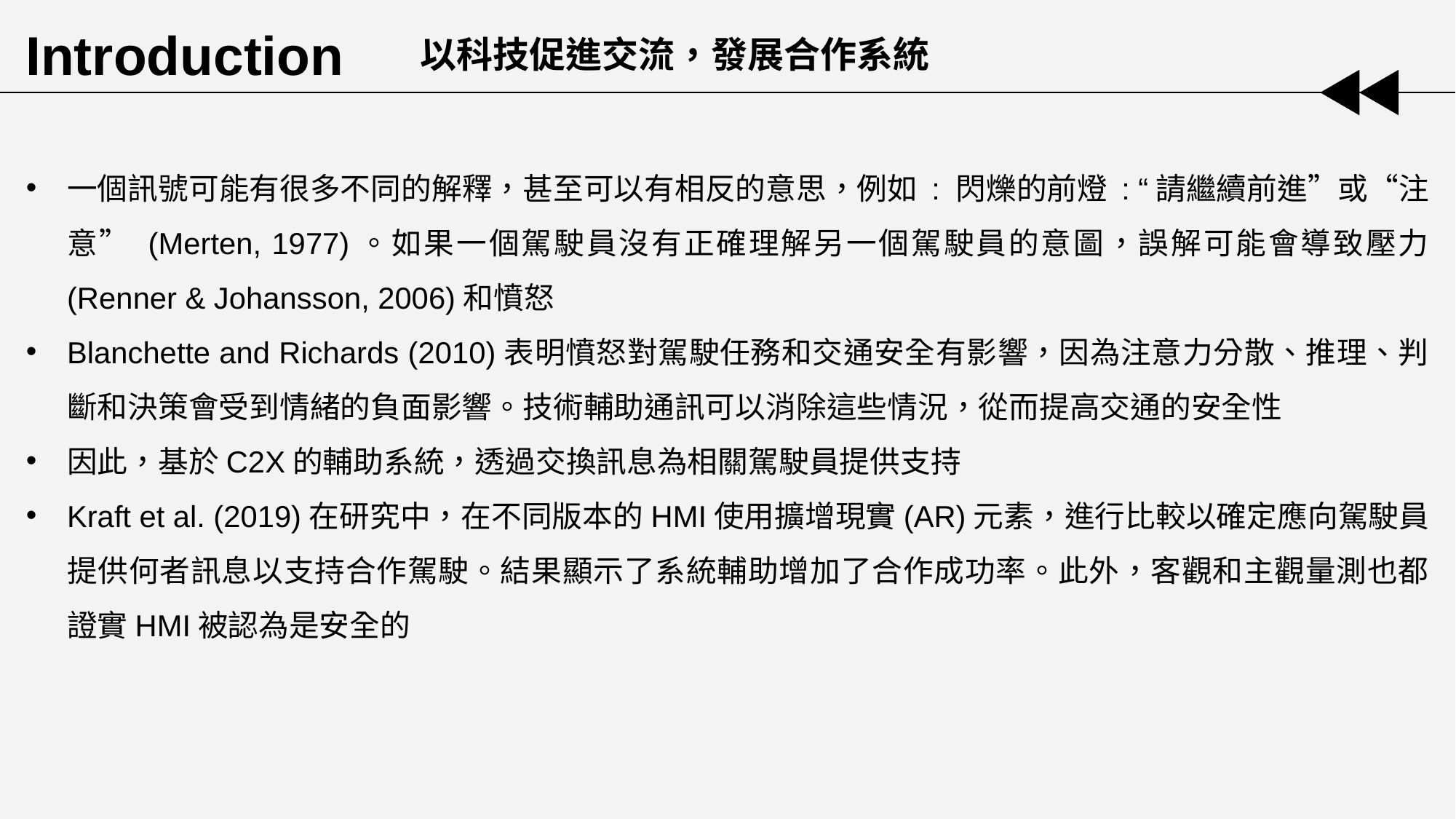

Introduction
以科技促進交流，發展合作系統

一個訊號可能有很多不同的解釋，甚至可以有相反的意思，例如 : 閃爍的前燈 : “請繼續前進”或“注意” (Merten, 1977)。如果一個駕駛員沒有正確理解另一個駕駛員的意圖，誤解可能會導致壓力 (Renner & Johansson, 2006)和憤怒
Blanchette and Richards (2010)表明憤怒對駕駛任務和交通安全有影響，因為注意力分散、推理、判斷和決策會受到情緒的負面影響。技術輔助通訊可以消除這些情況，從而提高交通的安全性
因此，基於C2X的輔助系統，透過交換訊息為相關駕駛員提供支持
Kraft et al. (2019)在研究中，在不同版本的HMI使用擴增現實(AR)元素，進行比較以確定應向駕駛員提供何者訊息以支持合作駕駛。結果顯示了系統輔助增加了合作成功率。此外，客觀和主觀量測也都證實HMI被認為是安全的